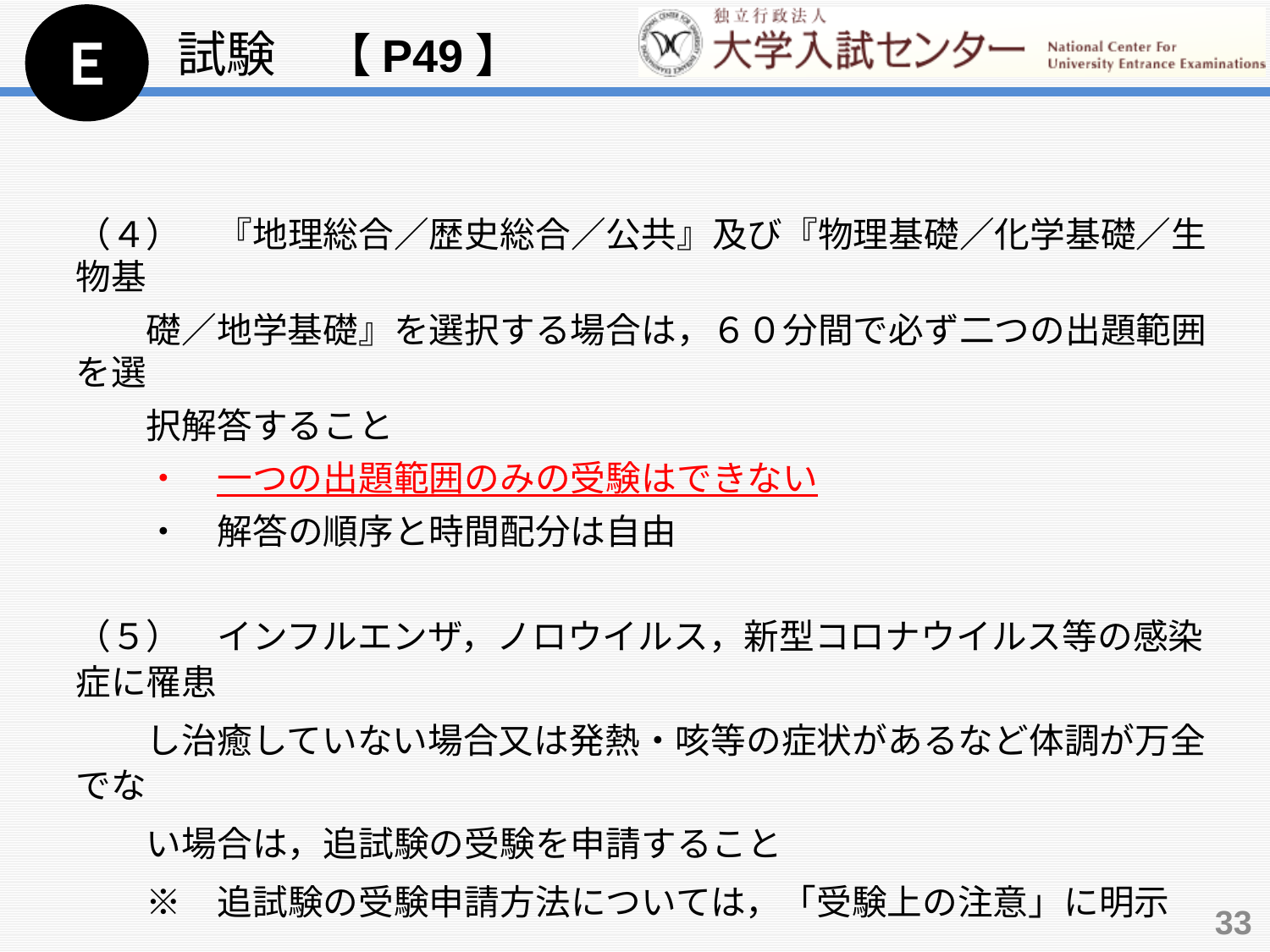

Ｅ
試験　【P49】
（４）　『地理総合／歴史総合／公共』及び『物理基礎／化学基礎／生物基
　　礎／地学基礎』を選択する場合は，６０分間で必ず二つの出題範囲を選
　　択解答すること
　　・　一つの出題範囲のみの受験はできない
　　・　解答の順序と時間配分は自由

（５）　インフルエンザ，ノロウイルス，新型コロナウイルス等の感染症に罹患
　　し治癒していない場合又は発熱・咳等の症状があるなど体調が万全でな
　　い場合は，追試験の受験を申請すること
　　※　追試験の受験申請方法については，「受験上の注意」に明示

33